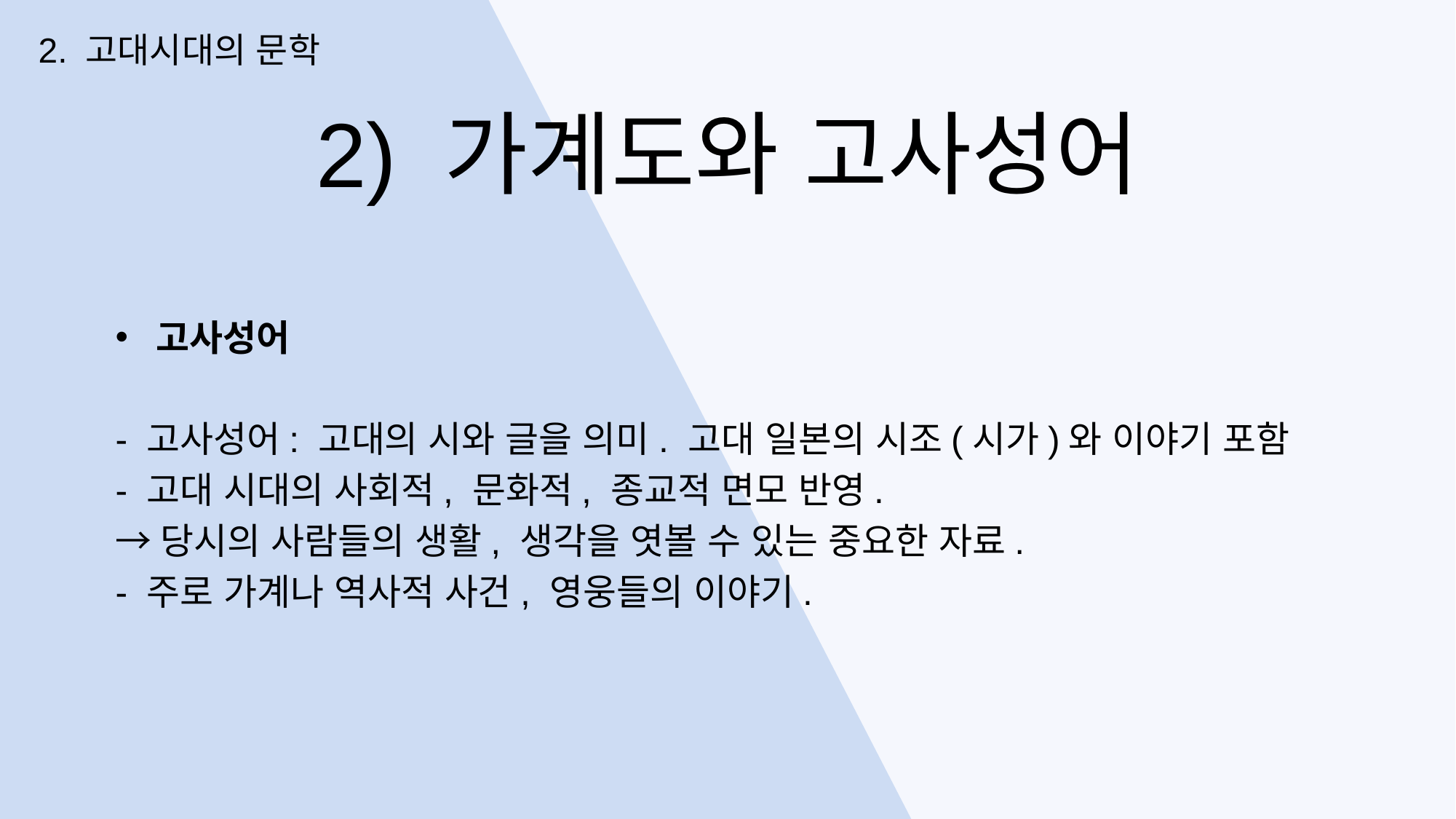

2. 고대시대의 문학
2) 가계도와 고사성어
고사성어

- 고사성어: 고대의 시와 글을 의미. 고대 일본의 시조(시가)와 이야기 포함
- 고대 시대의 사회적, 문화적, 종교적 면모 반영.
→당시의 사람들의 생활, 생각을 엿볼 수 있는 중요한 자료.
- 주로 가계나 역사적 사건, 영웅들의 이야기.